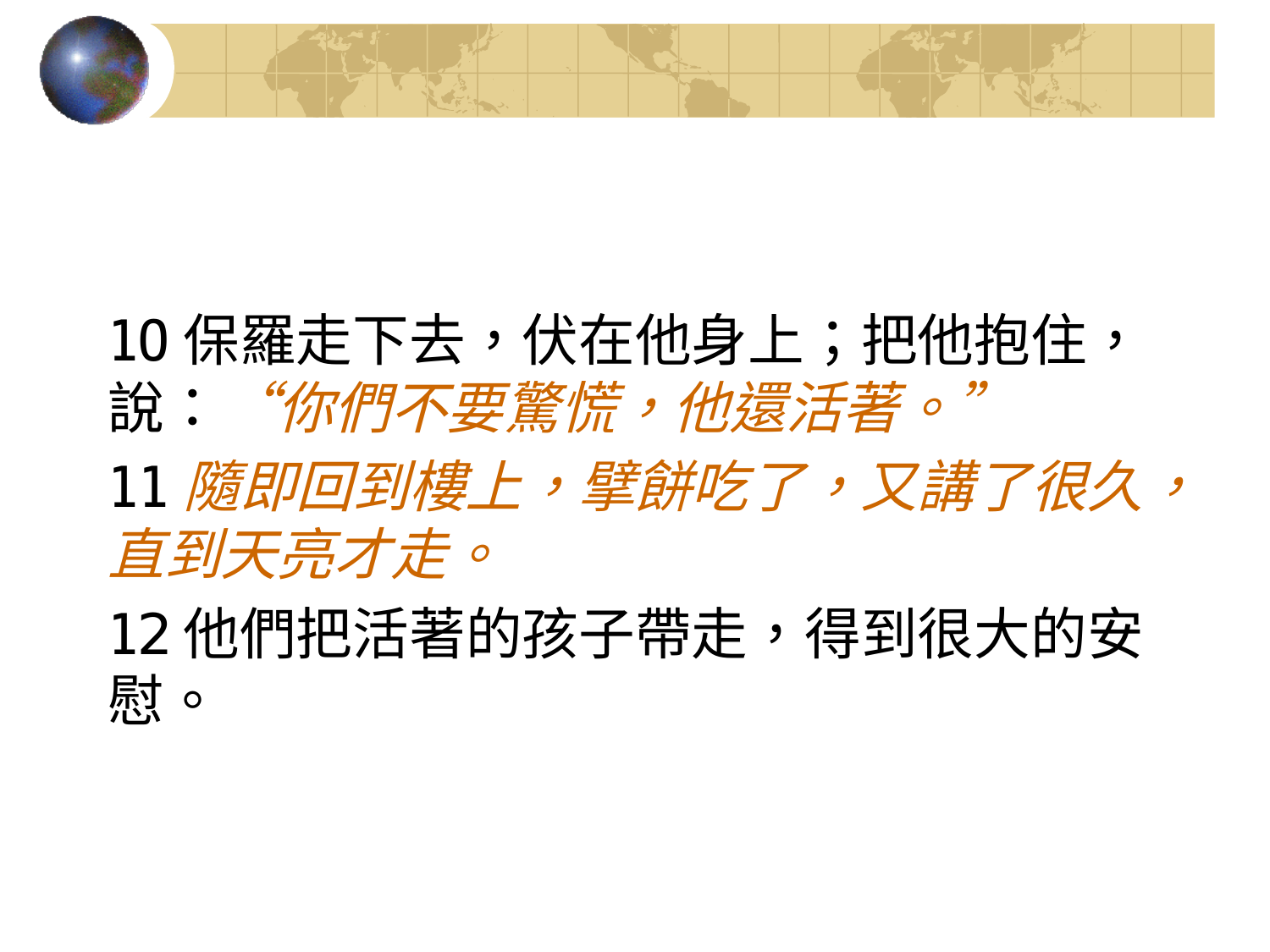

#
10保羅走下去，伏在他身上；把他抱住，說：“你們不要驚慌，他還活著。”
11隨即回到樓上，擘餅吃了，又講了很久，直到天亮才走。
12他們把活著的孩子帶走，得到很大的安慰。